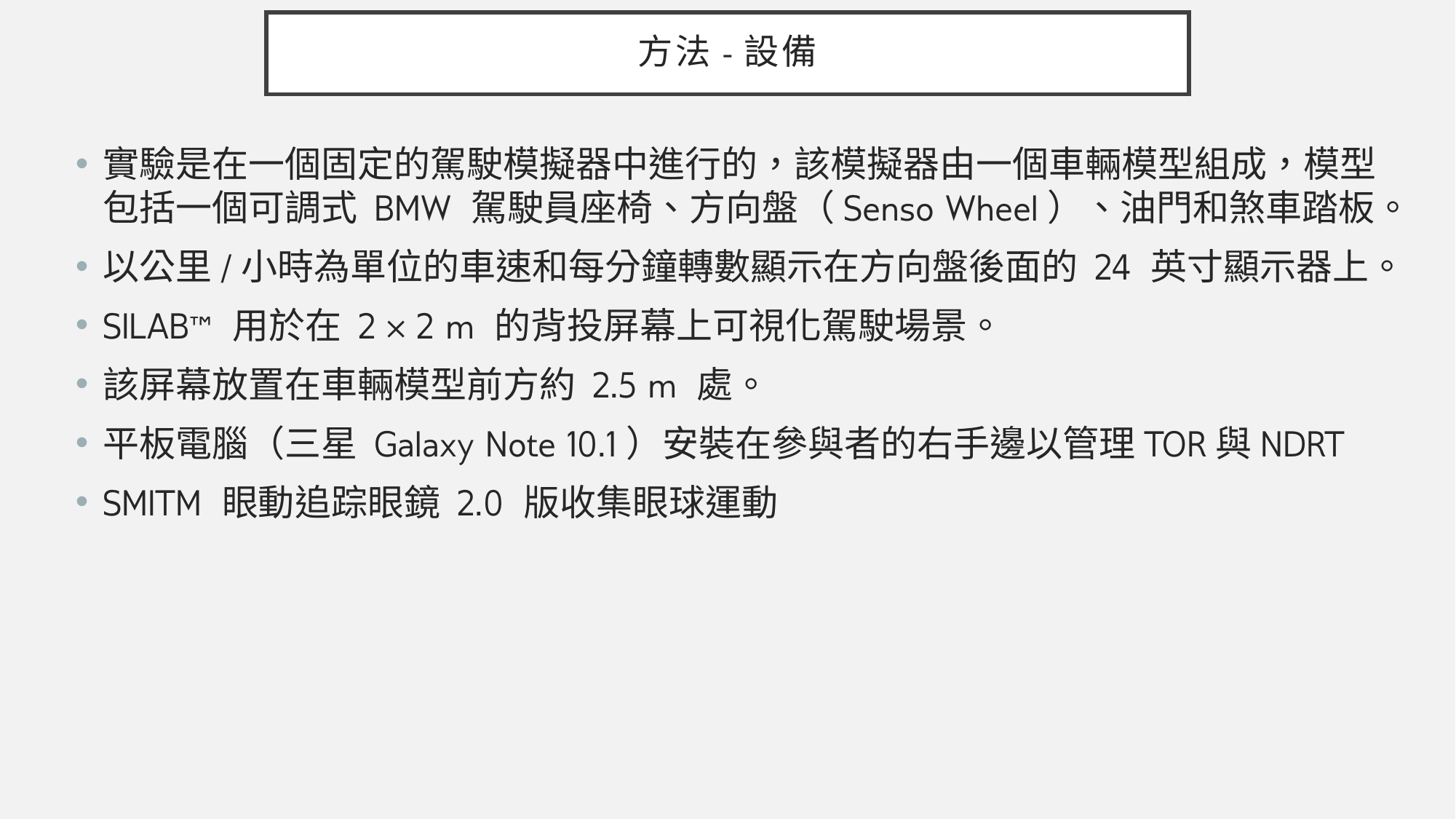

# 方法-設備
實驗是在一個固定的駕駛模擬器中進行的，該模擬器由一個車輛模型組成，模型包括一個可調式 BMW 駕駛員座椅、方向盤（Senso Wheel）、油門和煞車踏板。
以公里/小時為單位的車速和每分鐘轉數顯示在方向盤後面的 24 英寸顯示器上。
SILAB™ 用於在 2 × 2 m 的背投屏幕上可視化駕駛場景。
該屏幕放置在車輛模型前方約 2.5 m 處。
平板電腦（三星 Galaxy Note 10.1）安裝在參與者的右手邊以管理TOR與NDRT
SMITM 眼動追踪眼鏡 2.0 版收集眼球運動